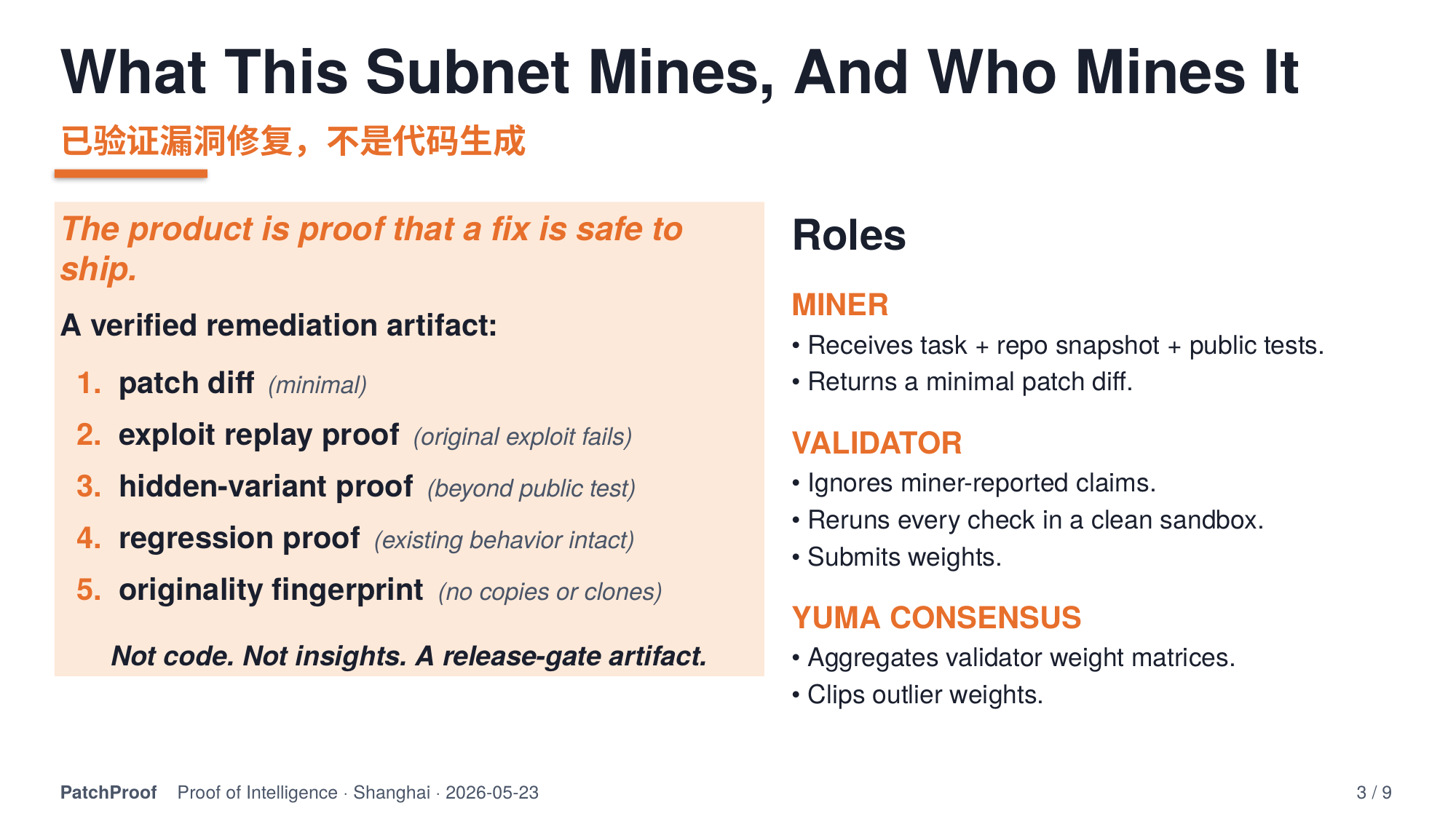

What This Subnet Mines, And Who Mines It
已验证漏洞修复，不是代码生成

The product is proof that a fix is safe to ship.
A verified remediation artifact:
  1.  patch diff  (minimal)
  2.  exploit replay proof  (original exploit fails)
  3.  hidden-variant proof  (beyond public test)
  4.  regression proof  (existing behavior intact)
  5.  originality fingerprint  (no copies or clones)

Not code. Not insights. A release-gate artifact.
Roles
MINER
• Receives task + repo snapshot + public tests.
• Returns a minimal patch diff.
VALIDATOR
• Ignores miner-reported claims.
• Reruns every check in a clean sandbox.
• Submits weights.
YUMA CONSENSUS
• Aggregates validator weight matrices.
• Clips outlier weights.
PatchProof    Proof of Intelligence · Shanghai · 2026-05-23
3 / 9